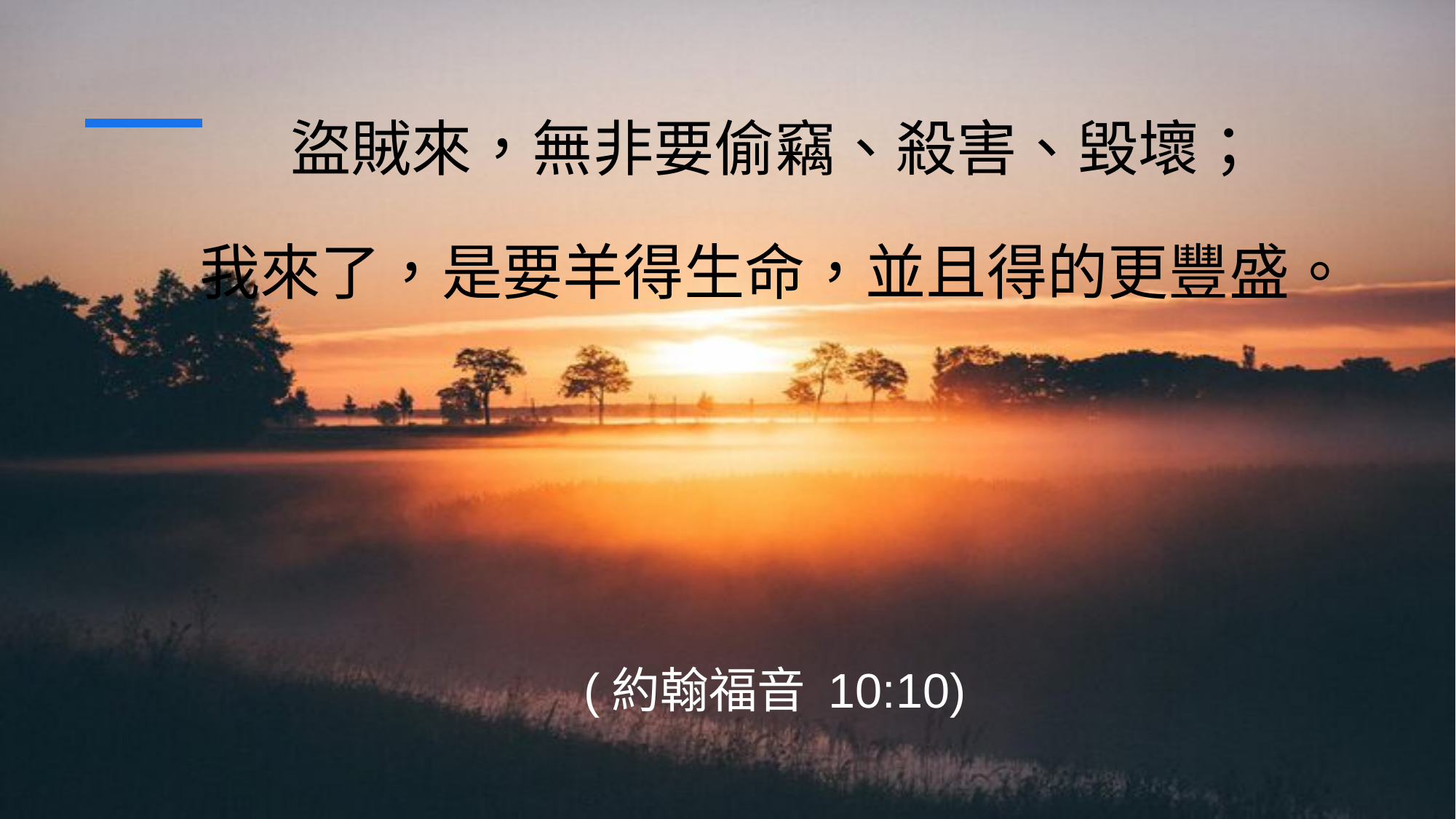

盜賊來，無非要偷竊、殺害、毀壞；
我來了，是要羊得生命，並且得的更豐盛。

(約翰福音 10:10)